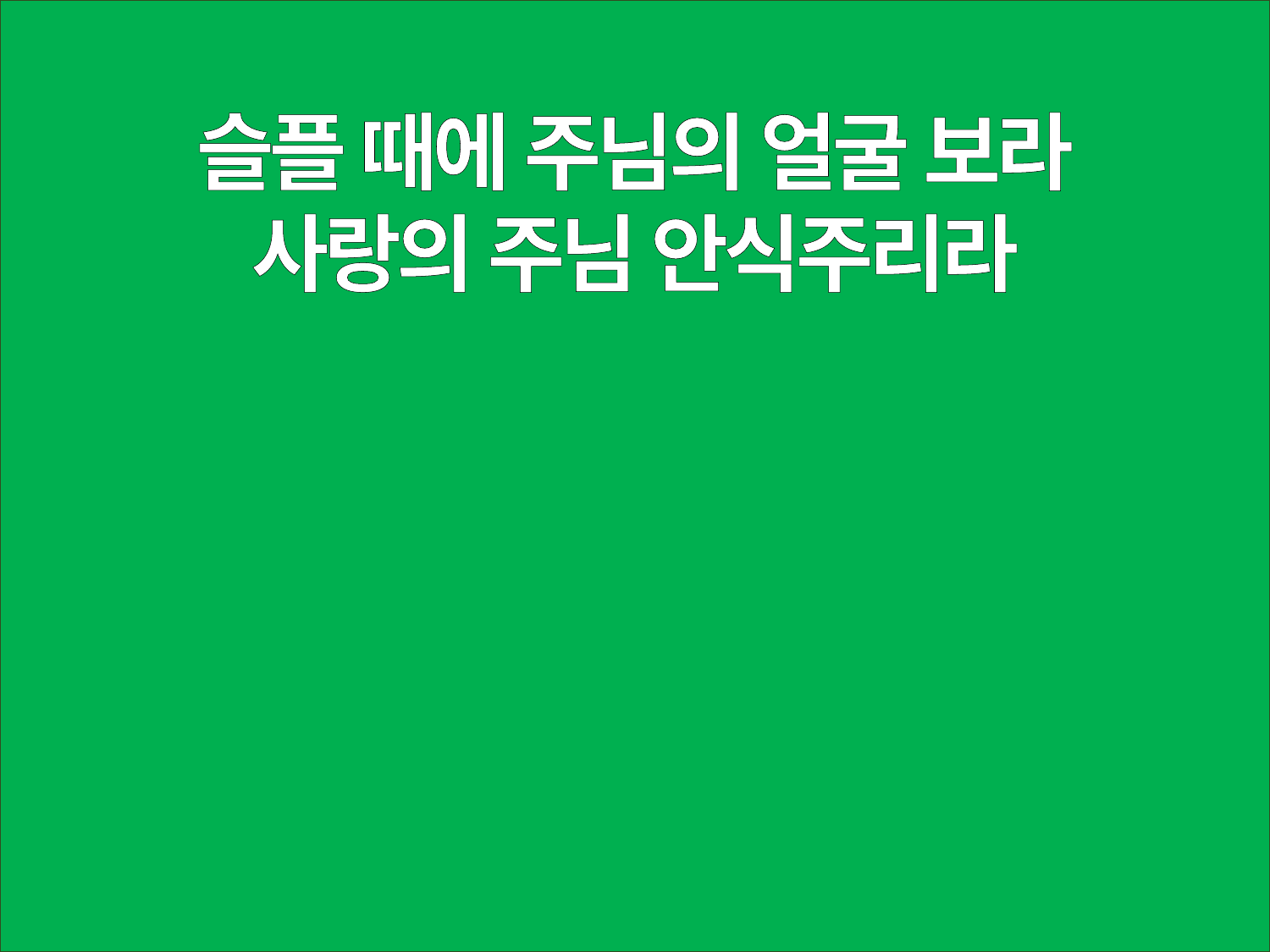

슬플 때에 주님의 얼굴 보라
사랑의 주님 안식주리라